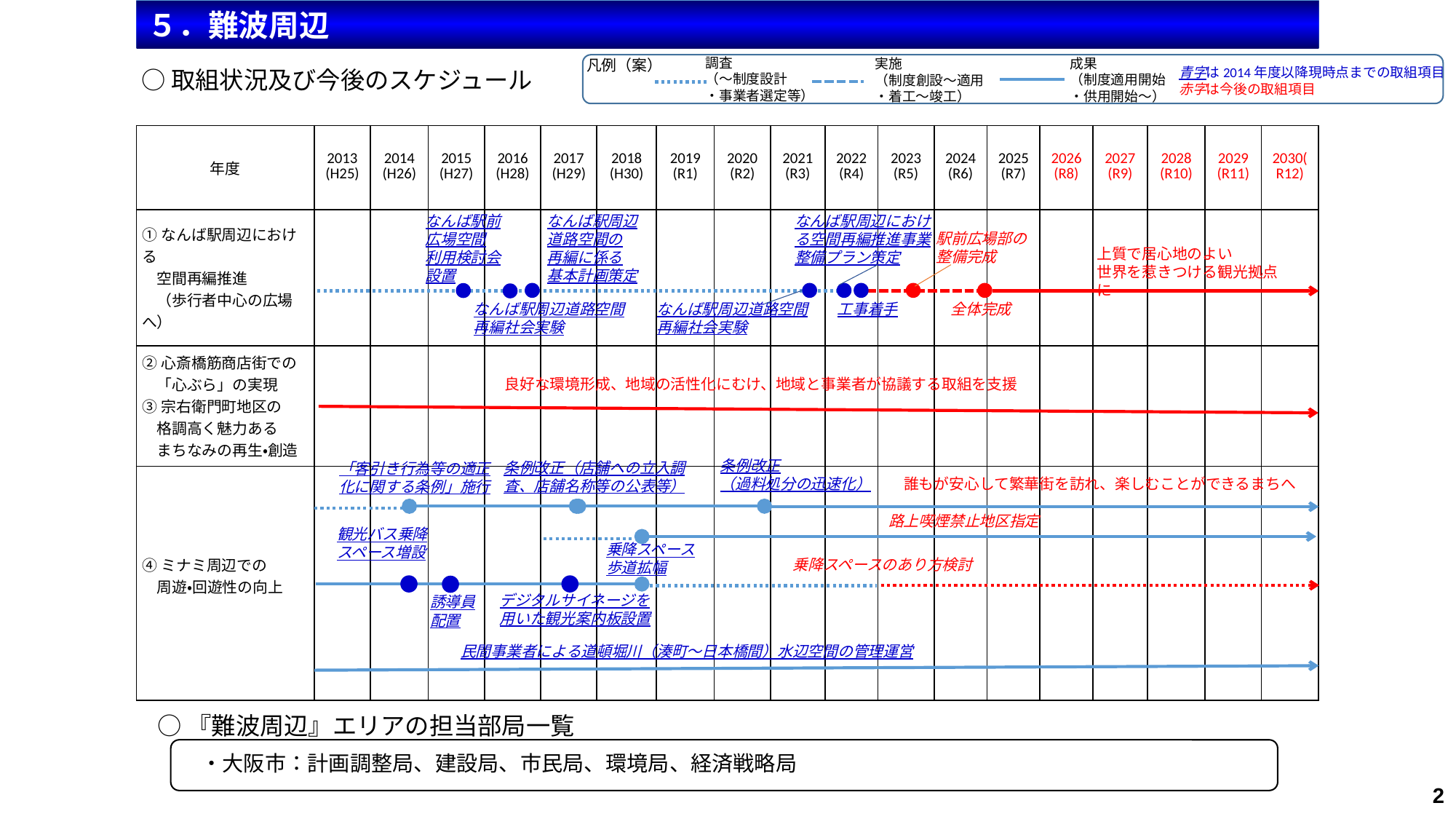

５．難波周辺
調査
（～制度設計
・事業者選定等）
成果
（制度適用開始
・供用開始～）
実施
（制度創設～適用
・着工～竣工）
凡例（案）

青字は2014年度以降現時点までの取組項目
赤字は今後の取組項目
○取組状況及び今後のスケジュール
| 年度 | 2013 (H25) | 2014 (H26) | 2015 (H27) | 2016 (H28) | 2017 (H29) | 2018 (H30) | 2019 (R1) | 2020 (R2) | 2021 (R3) | 2022 (R4) | 2023 (R5) | 2024 (R6) | 2025 (R7) | 2026 (R8) | 2027 (R9) | 2028 (R10) | 2029 (R11) | 2030(R12) |
| --- | --- | --- | --- | --- | --- | --- | --- | --- | --- | --- | --- | --- | --- | --- | --- | --- | --- | --- |
| ①なんば駅周辺における 　空間再編推進 　（歩行者中心の広場へ） |  |  |  |  |  |  |  |  |  |  |  |  |  |  |  |  |  |  |
| ②心斎橋筋商店街での 　「心ぶら」の実現 ③宗右衛門町地区の 　格調高く魅力ある 　まちなみの再生・創造 |  |  |  |  |  |  |  |  |  |  |  |  |  |  |  |  |  |  |
| ④ミナミ周辺での 　周遊・回遊性の向上 |  |  |  |  |  |  |  |  |  |  |  |  |  |  |  |  |  |  |
なんば駅前
広場空間
利用検討会
設置
なんば駅周辺
道路空間の
再編に係る
基本計画策定
なんば駅周辺における空間再編推進事業整備プラン策定
駅前広場部の
整備完成
上質で居心地のよい
世界を惹きつける観光拠点に

なんば駅周辺道路空間再編社会実験
工事着手
全体完成
なんば駅周辺道路空間再編社会実験
良好な環境形成、地域の活性化にむけ、地域と事業者が協議する取組を支援
条例改正
（過料処分の迅速化）
条例改正（店舗への立入調査、店舗名称等の公表等）
「客引き行為等の適正化に関する条例」施行
誰もが安心して繁華街を訪れ、楽しむことができるまちへ
路上喫煙禁止地区指定
観光バス乗降スペース増設
乗降スペース
歩道拡幅
　乗降スペースのあり方検討

デジタルサイネージを
用いた観光案内板設置
誘導員
配置
民間事業者による道頓堀川（湊町～日本橋間）水辺空間の管理運営
○『難波周辺』エリアの担当部局一覧

・大阪市：計画調整局、建設局、市民局、環境局、経済戦略局

2